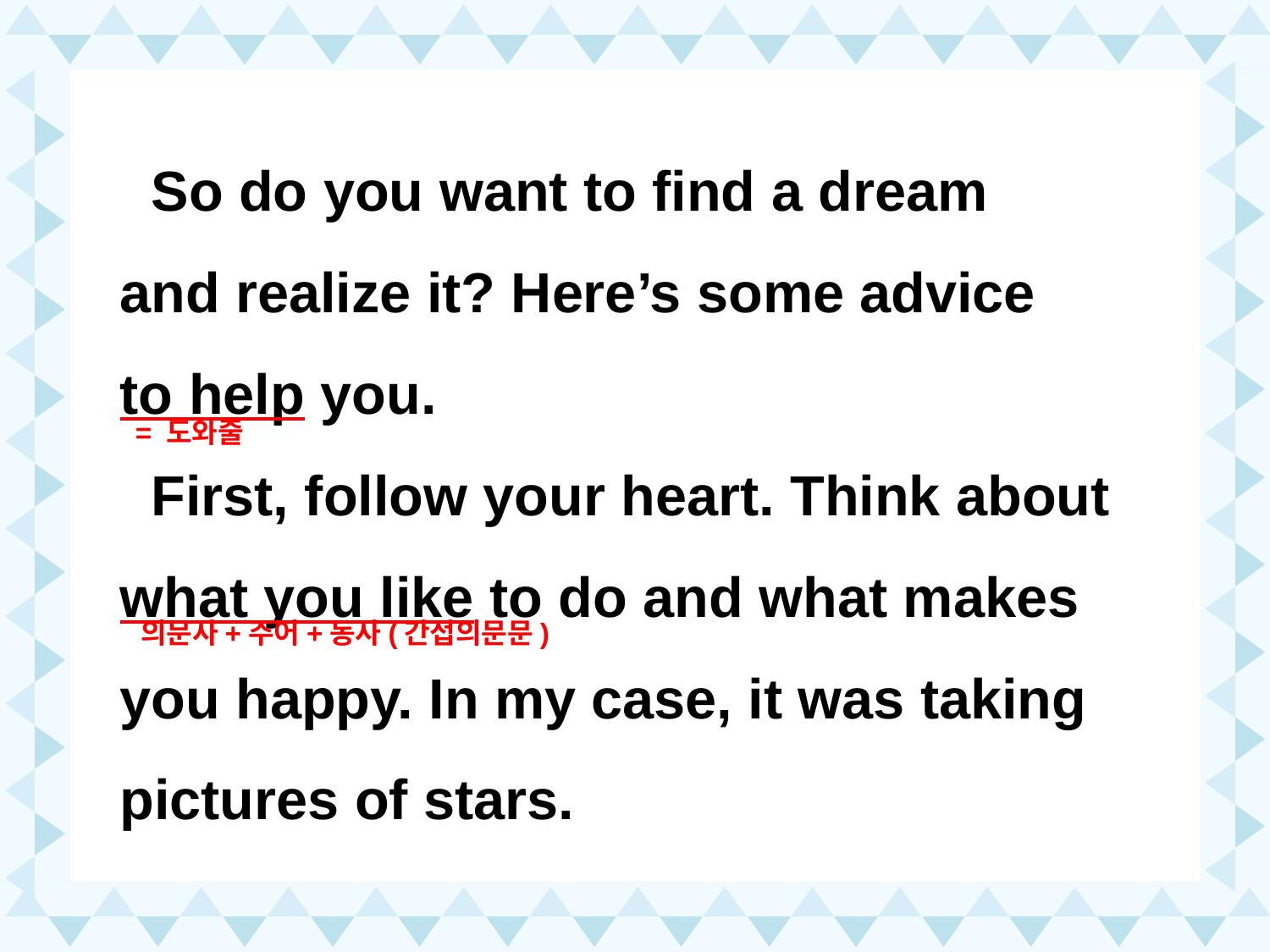

So do you want to find a dream
and realize it? Here’s some advice
to help you.
  First, follow your heart. Think about what you like to do and what makes you happy. In my case, it was taking pictures of stars.
 = 도와줄
의문사+주어+동사(간접의문문)